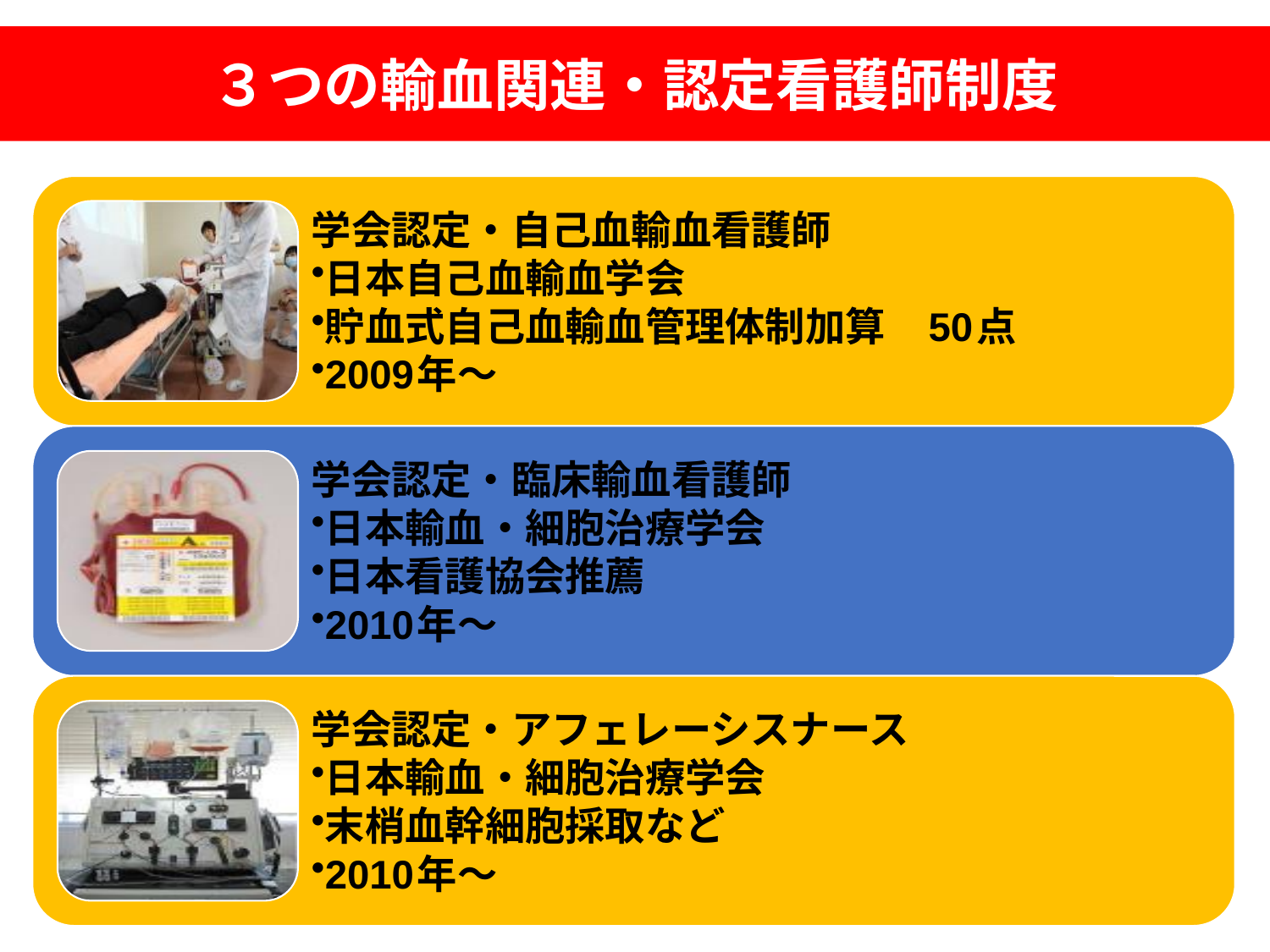

３つの輸血関連・認定看護師制度
学会認定・自己血輸血看護師
日本自己血輸血学会
学会認定・臨床輸血看護師
日本輸血・細胞治療学会
日本看護協会推薦
学会認定・アフェレーシスナース
日本輸血・細胞治療学会
2010年～
2009年～
2010年～
末梢血幹細胞採取など